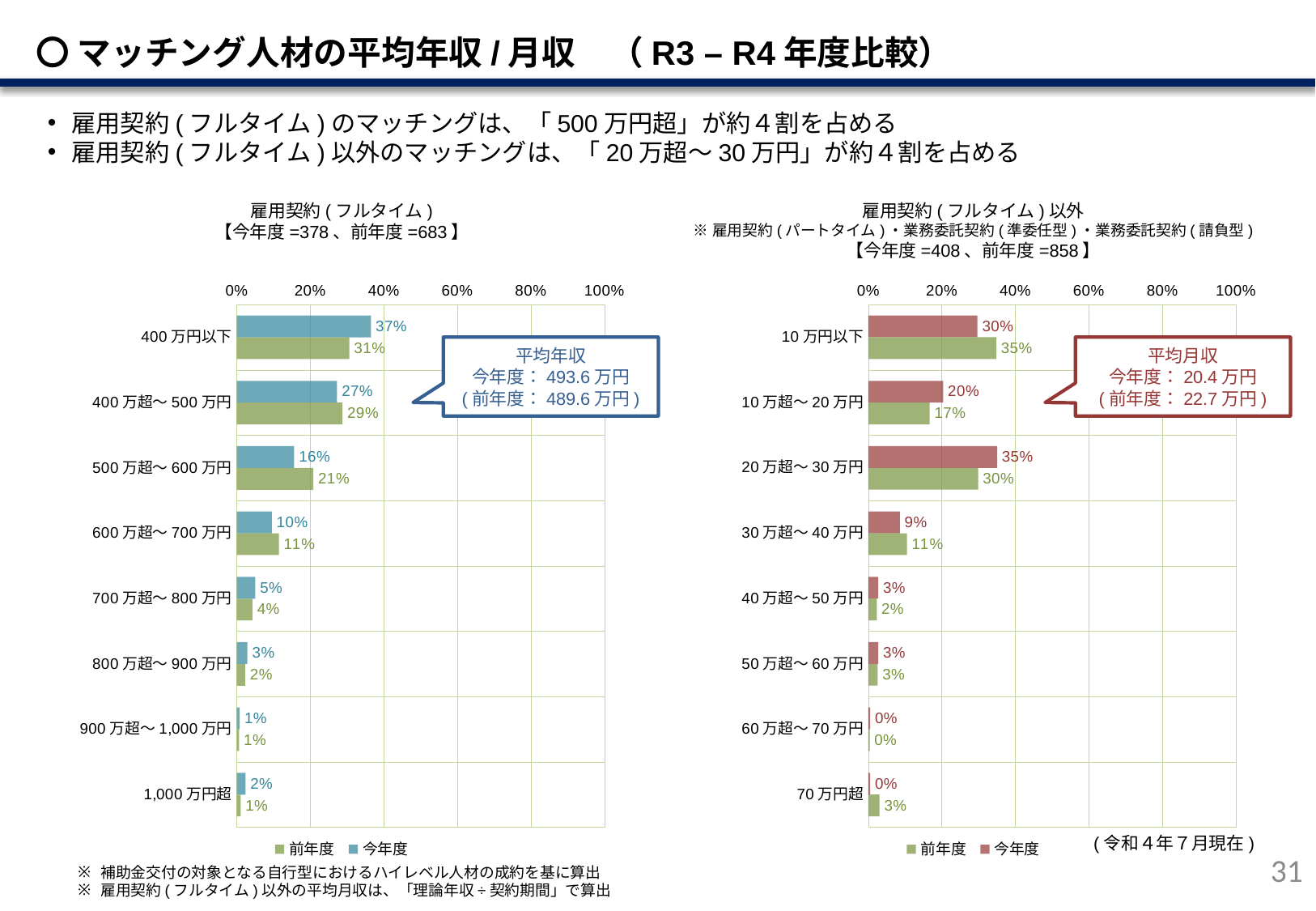

# 〇 マッチング人材の平均年収/月収　（R3 – R4年度比較）
雇用契約(フルタイム)のマッチングは、「500万円超」が約４割を占める
雇用契約(フルタイム)以外のマッチングは、「20万超～30万円」が約４割を占める
雇用契約(フルタイム)
【今年度=378、前年度=683】
雇用契約(フルタイム)以外
※雇用契約(パートタイム)・業務委託契約(準委任型)・業務委託契約(請負型)
【今年度=408、前年度=858】

### Chart

| Category | 今年度 | 前年度 |
|---|---|---|
| 10万円以下 | 0.2965686274509804 | 0.3482466747279323 |
| 10万超～20万円 | 0.2034313725490196 | 0.16686819830713423 |
| 20万超～30万円 | 0.35049019607843135 | 0.29866989117291415 |
| 30万超～40万円 | 0.0857843137254902 | 0.10519951632406288 |
| 40万超～50万円 | 0.02696078431372549 | 0.022974607013301087 |
| 50万超～60万円 | 0.02696078431372549 | 0.02539298669891173 |
| 60万超～70万円 | 0.004901960784313725 | 0.0036275695284159614 |
| 70万円超 | 0.004901960784313725 | 0.030229746070133012 |

### Chart

| Category | 今年度 | 前年度 |
|---|---|---|
| 400万円以下 | 0.36507936507936506 | 0.30627871362940273 |
| 400万超～500万円 | 0.2724867724867725 | 0.2879019908116386 |
| 500万超～600万円 | 0.15608465608465608 | 0.2082695252679939 |
| 600万超～700万円 | 0.09523809523809523 | 0.11485451761102604 |
| 700万超～800万円 | 0.05026455026455026 | 0.042879019908116385 |
| 800万超～900万円 | 0.0291005291005291 | 0.022970903522205207 |
| 900万超～1,000万円 | 0.007936507936507936 | 0.006125574272588055 |
| 1,000万円超 | 0.023809523809523808 | 0.010719754977029096 |
平均年収
今年度：493.6万円
(前年度：489.6万円)
平均月収
今年度：20.4万円
(前年度：22.7万円)
(令和４年７月現在)
31
補助金交付の対象となる自行型におけるハイレベル人材の成約を基に算出
雇用契約(フルタイム)以外の平均月収は、「理論年収÷契約期間」で算出